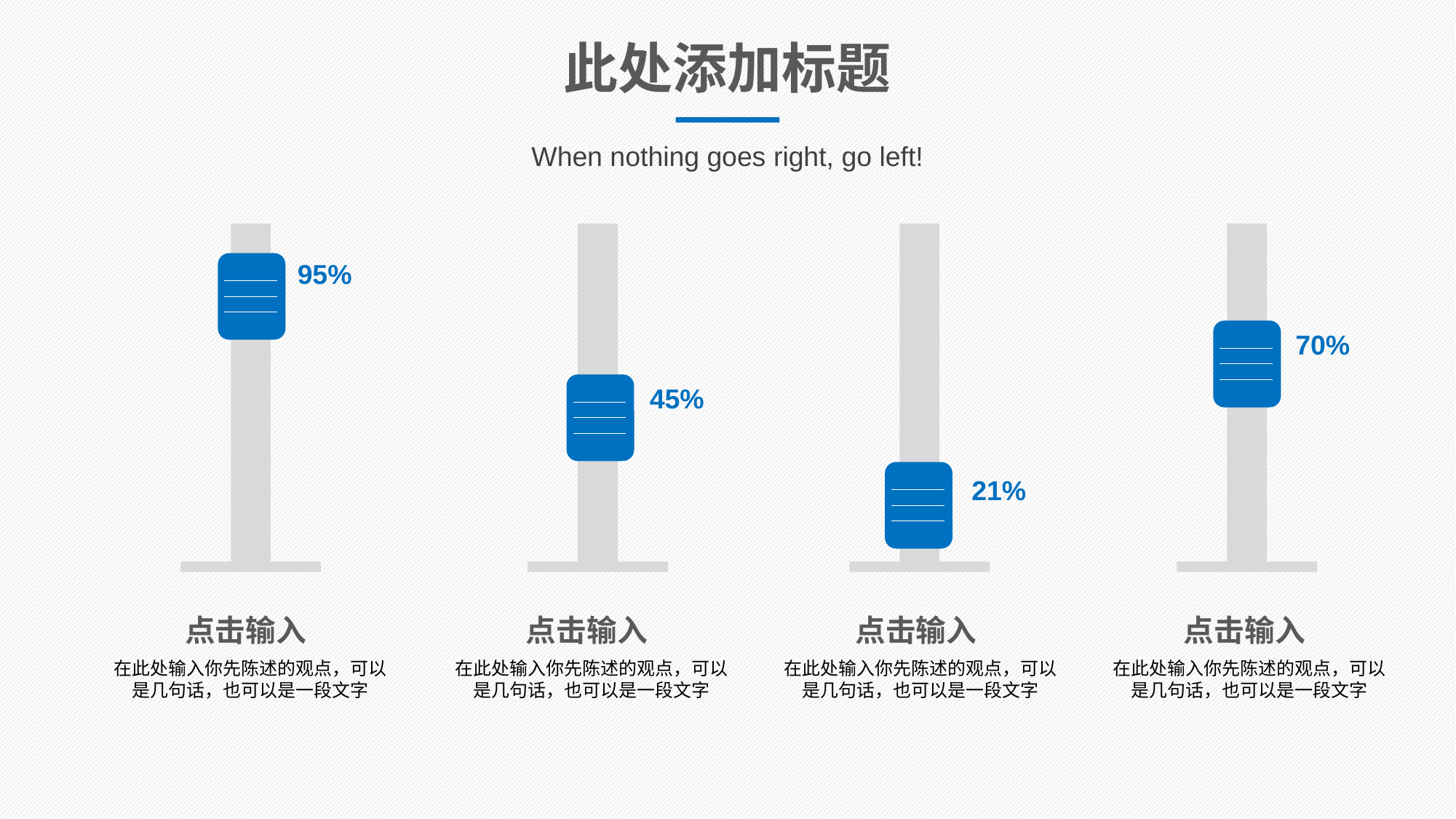

此处添加标题

When nothing goes right, go left!

95%

70%

45%

21%
点击输入
点击输入
点击输入
点击输入
在此处输入你先陈述的观点，可以是几句话，也可以是一段文字
在此处输入你先陈述的观点，可以是几句话，也可以是一段文字
在此处输入你先陈述的观点，可以是几句话，也可以是一段文字
在此处输入你先陈述的观点，可以是几句话，也可以是一段文字